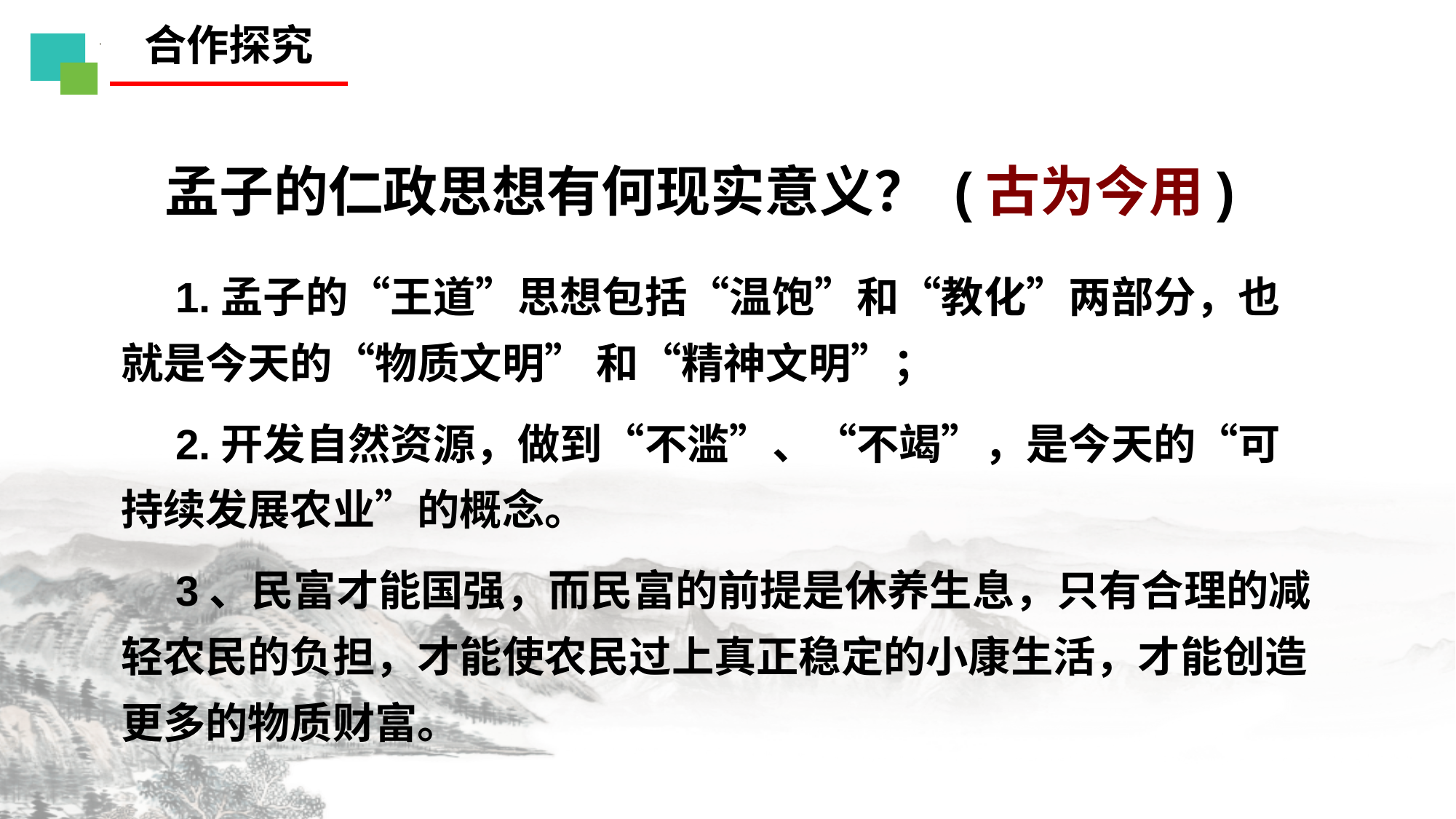

合作探究

孟子的仁政思想有何现实意义？ (古为今用)
1.孟子的“王道”思想包括“温饱”和“教化”两部分，也就是今天的“物质文明” 和“精神文明”；
2.开发自然资源，做到“不滥”、“不竭”，是今天的“可持续发展农业”的概念。
3、民富才能国强，而民富的前提是休养生息，只有合理的减轻农民的负担，才能使农民过上真正稳定的小康生活，才能创造更多的物质财富。